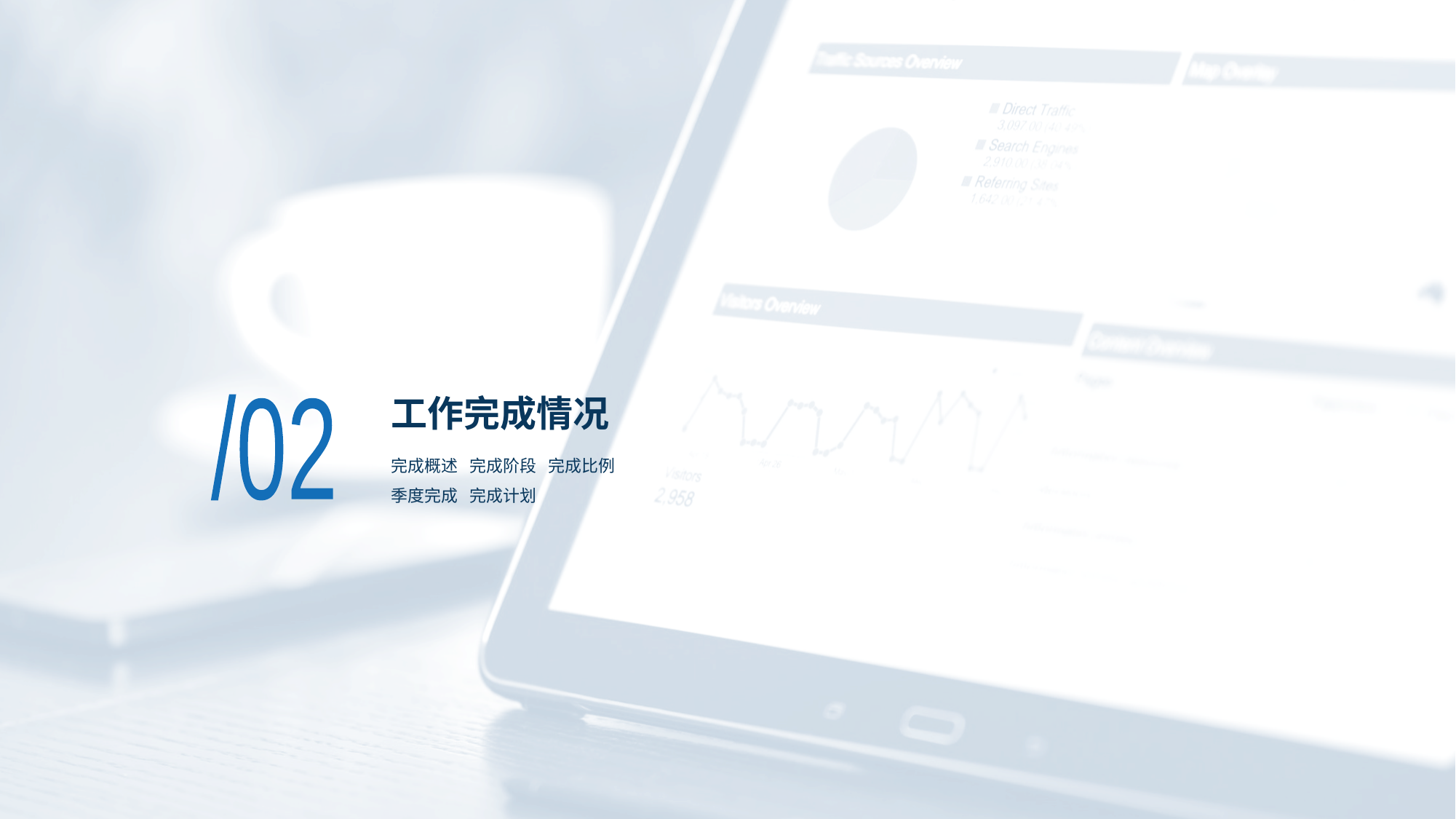

# 工作完成情况
/02
完成概述   完成阶段   完成比例
季度完成   完成计划